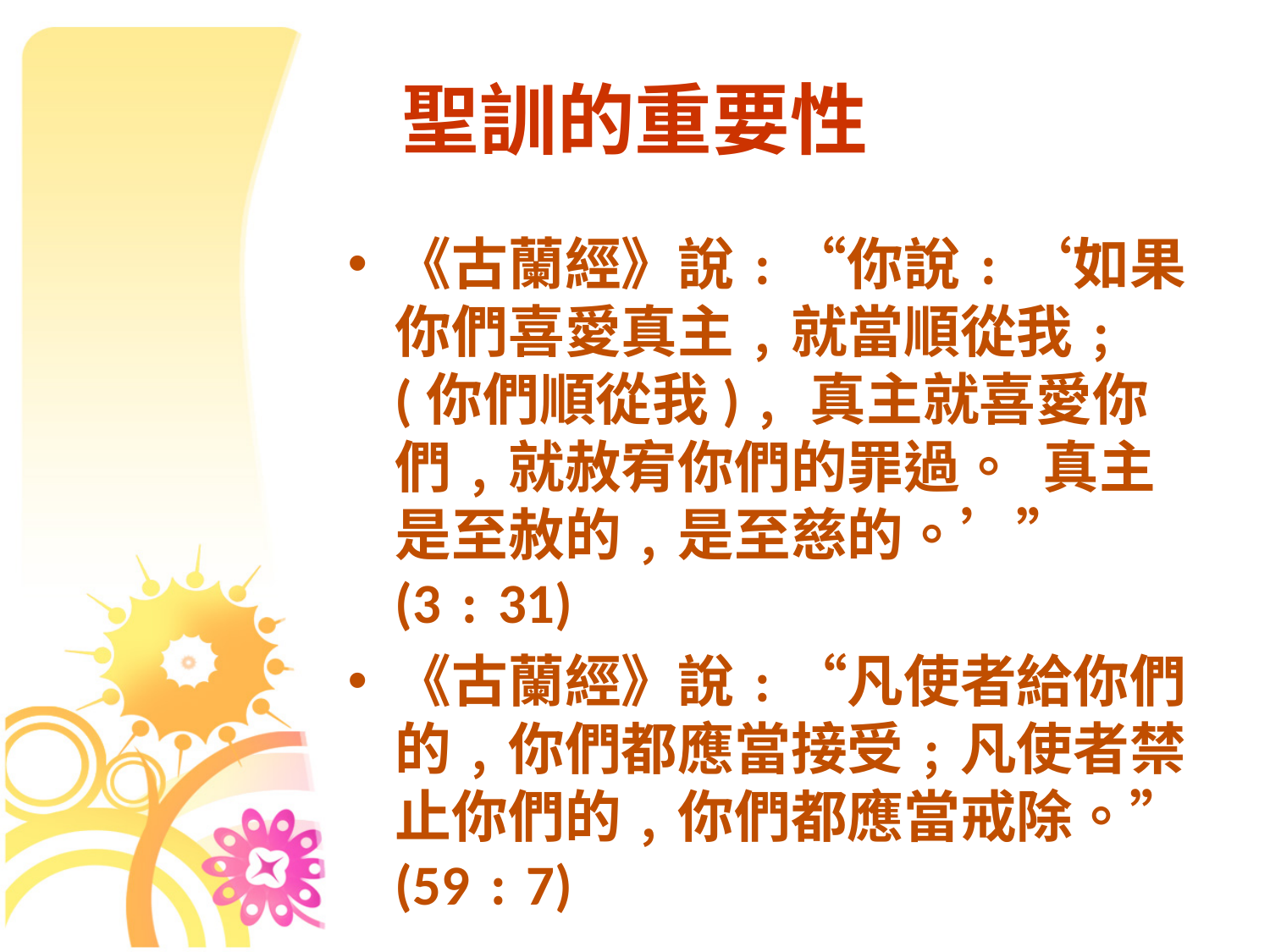

# 聖訓的重要性
《古蘭經》說﹕“你說﹕‘如果你們喜愛真主﹐就當順從我﹔(你們順從我)﹐真主就喜愛你們﹐就赦宥你們的罪過。  真主是至赦的﹐是至慈的。’” (3﹕31)
《古蘭經》說﹕“凡使者給你們的﹐你們都應當接受﹔凡使者禁止你們的﹐你們都應當戒除。” (59﹕7)